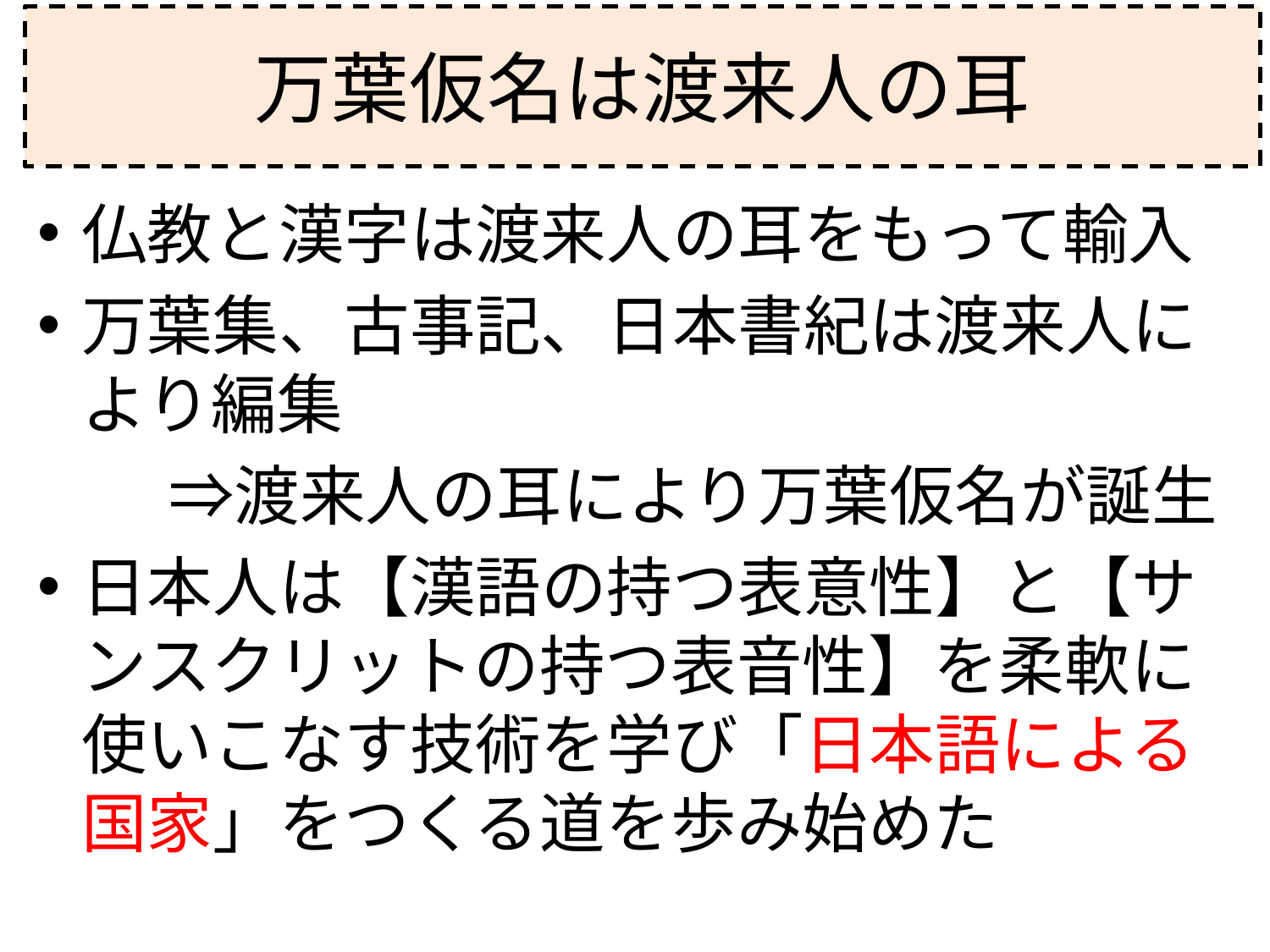

# 万葉仮名は渡来人の耳
仏教と漢字は渡来人の耳をもって輸入
万葉集、古事記、日本書紀は渡来人により編集
　　⇒渡来人の耳により万葉仮名が誕生
日本人は【漢語の持つ表意性】と【サンスクリットの持つ表音性】を柔軟に使いこなす技術を学び「日本語による国家」をつくる道を歩み始めた